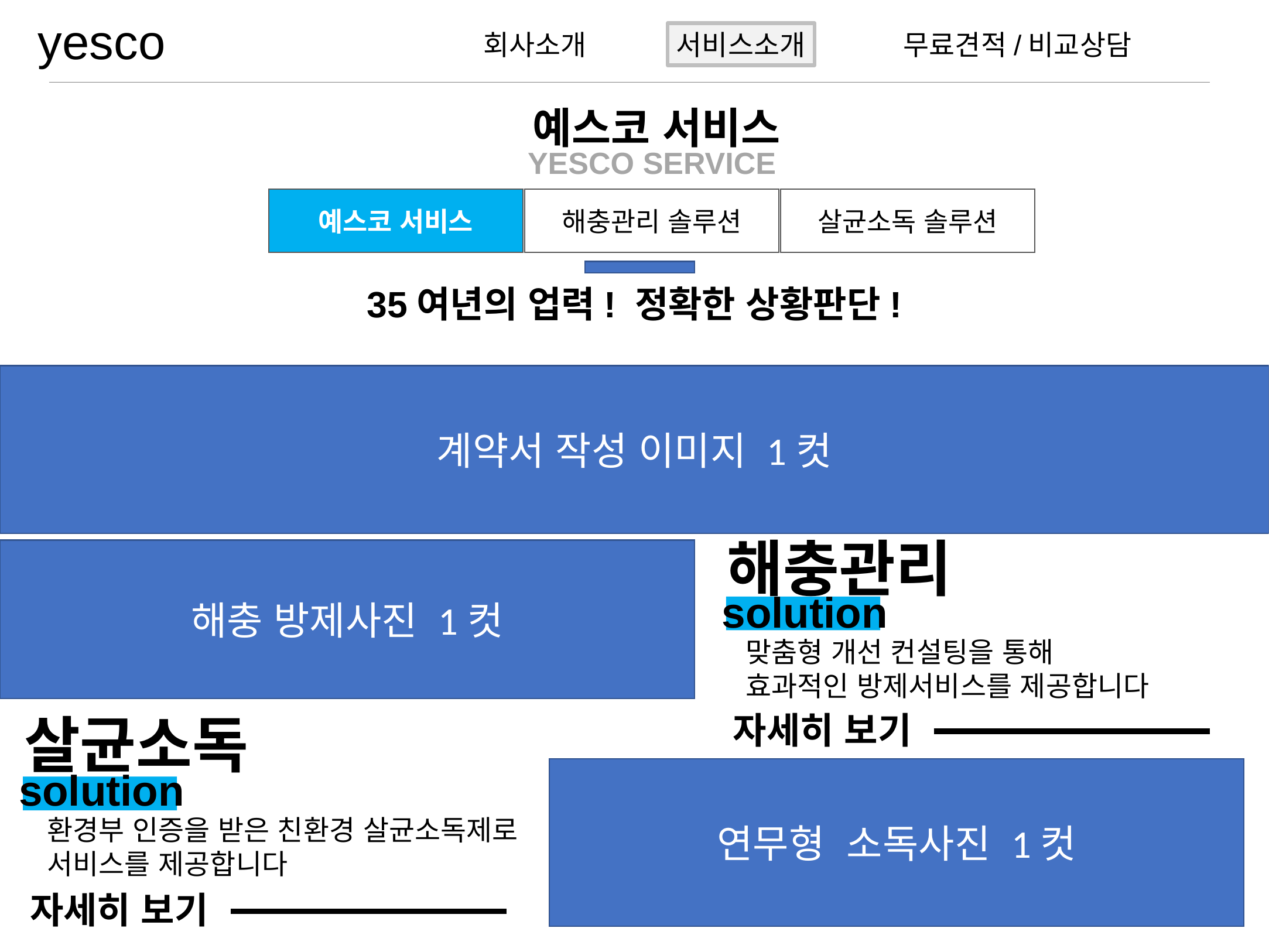

yesco
회사소개
서비스소개
무료견적/비교상담
예스코 서비스
YESCO SERVICE
예스코 서비스
해충관리 솔루션
살균소독 솔루션

35여년의 업력! 정확한 상황판단!
계약서 작성 이미지 1컷
해충관리
해충 방제사진 1컷
solution

맞춤형 개선 컨설팅을 통해
효과적인 방제서비스를 제공합니다
살균소독
자세히 보기
연무형  소독사진 1컷
solution

환경부 인증을 받은 친환경 살균소독제로
서비스를 제공합니다
자세히 보기